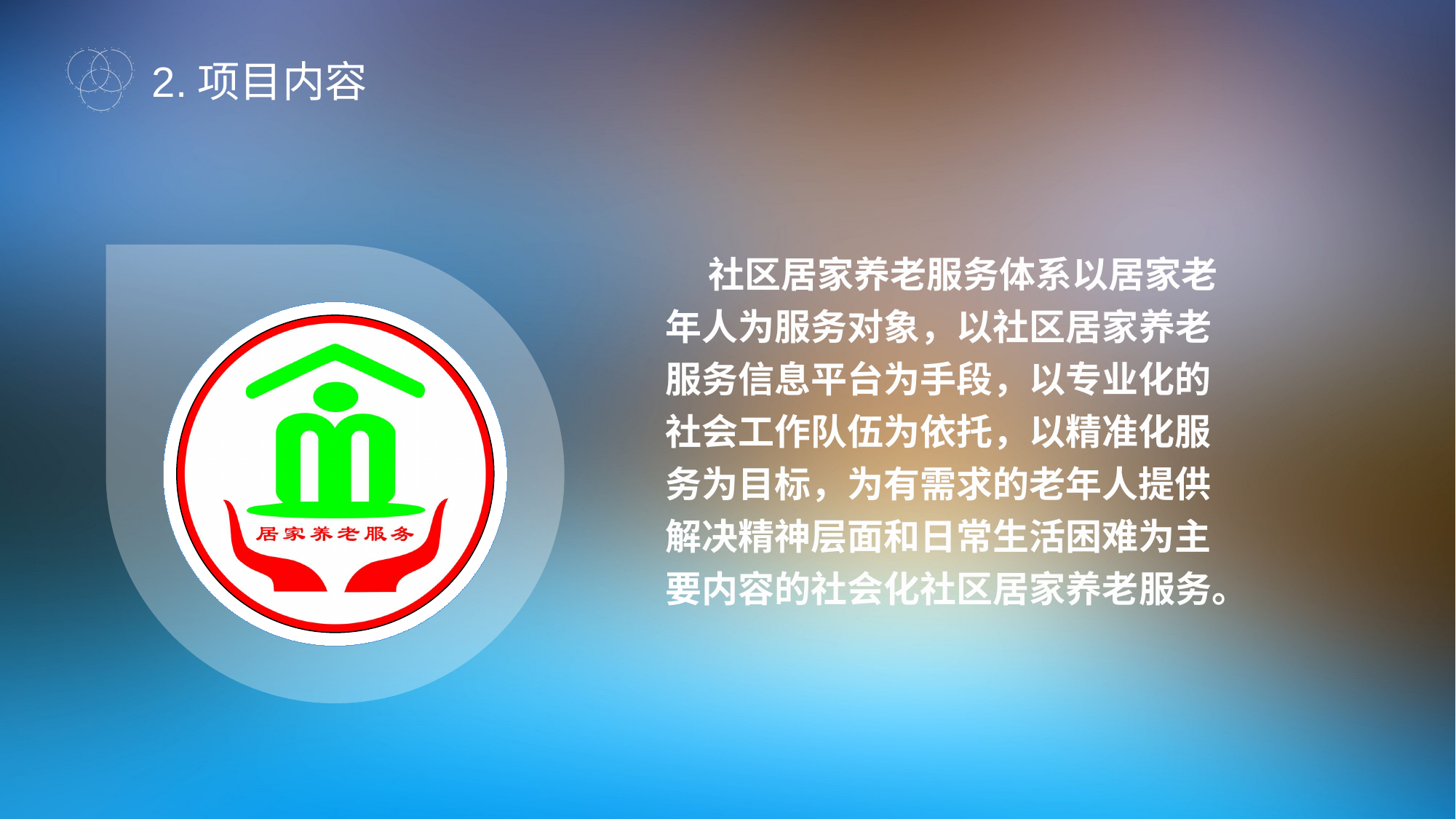

2.项目内容
        社区居家养老服务体系以居家老年人为服务对象，以社区居家养老服务信息平台为手段，以专业化的社会工作队伍为依托，以精准化服务为目标，为有需求的老年人提供解决精神层面和日常生活困难为主要内容的社会化社区居家养老服务。